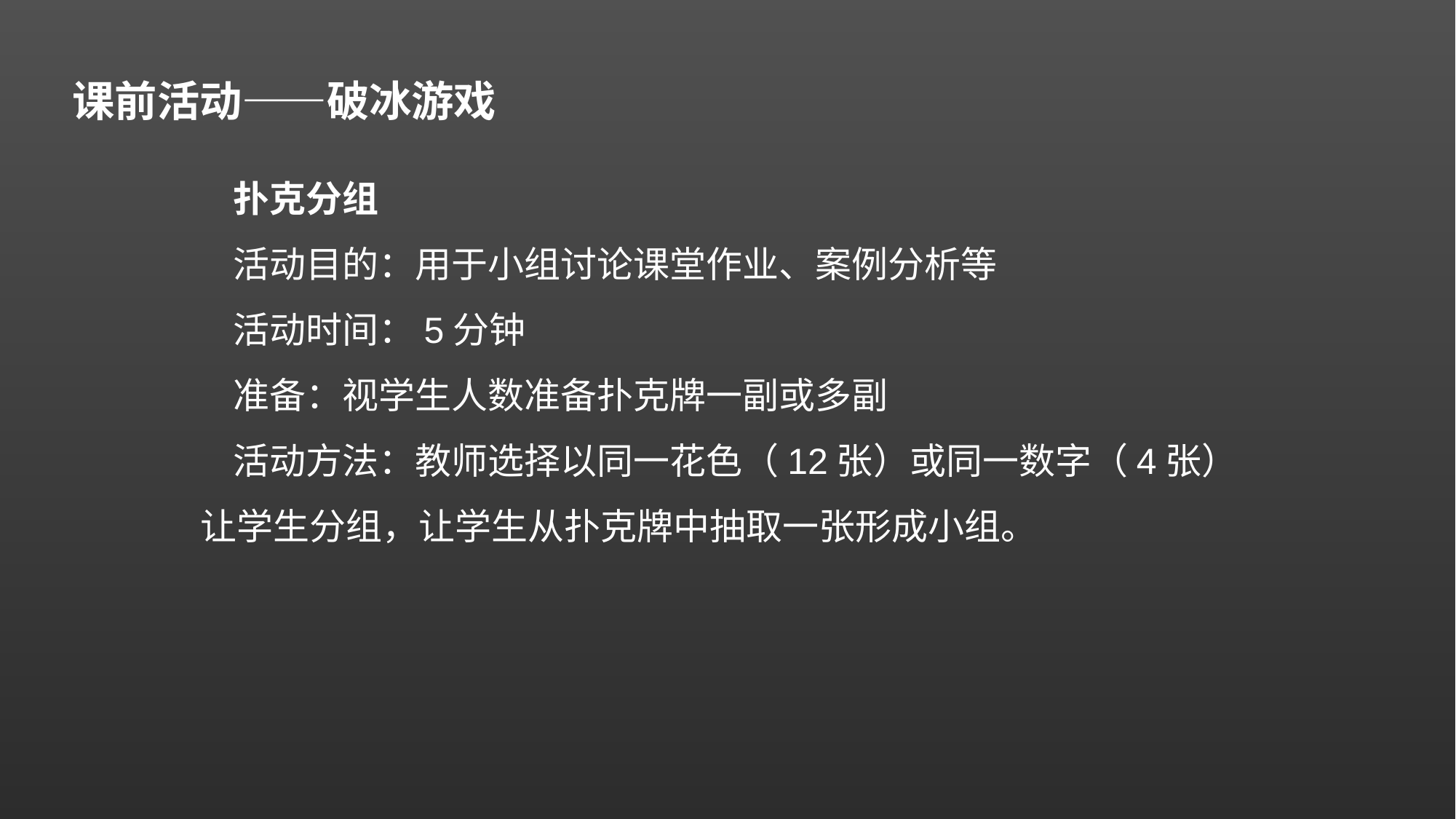

课前活动——破冰游戏
扑克分组
活动目的：用于小组讨论课堂作业、案例分析等
活动时间：5分钟
准备：视学生人数准备扑克牌一副或多副
活动方法：教师选择以同一花色（12张）或同一数字（4张）让学生分组，让学生从扑克牌中抽取一张形成小组。